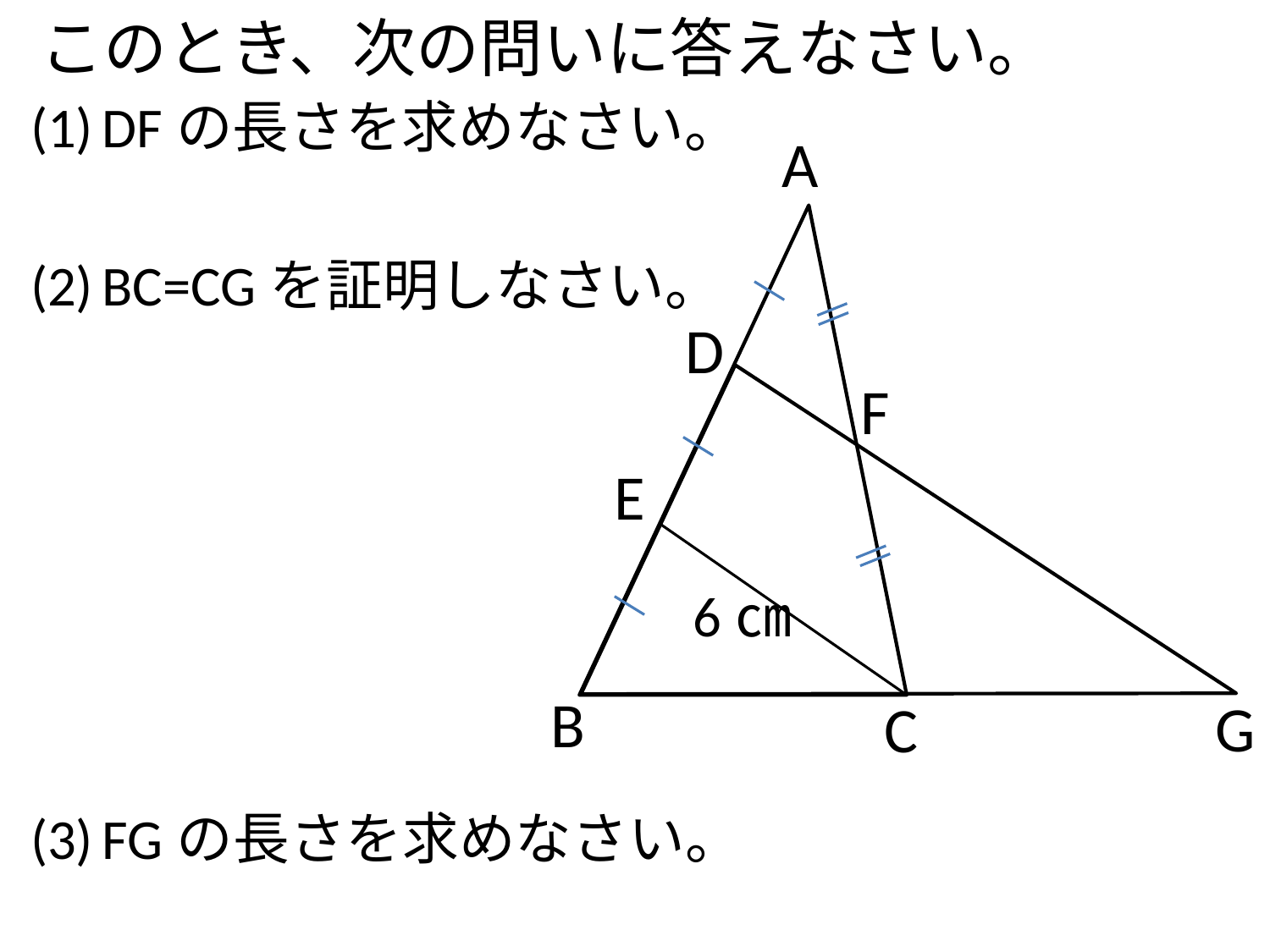

# このとき、次の問いに答えなさい。
DFの長さを求めなさい。

BC=CGを証明しなさい。

FGの長さを求めなさい。
A

D

F
E
6㎝
B
G
C